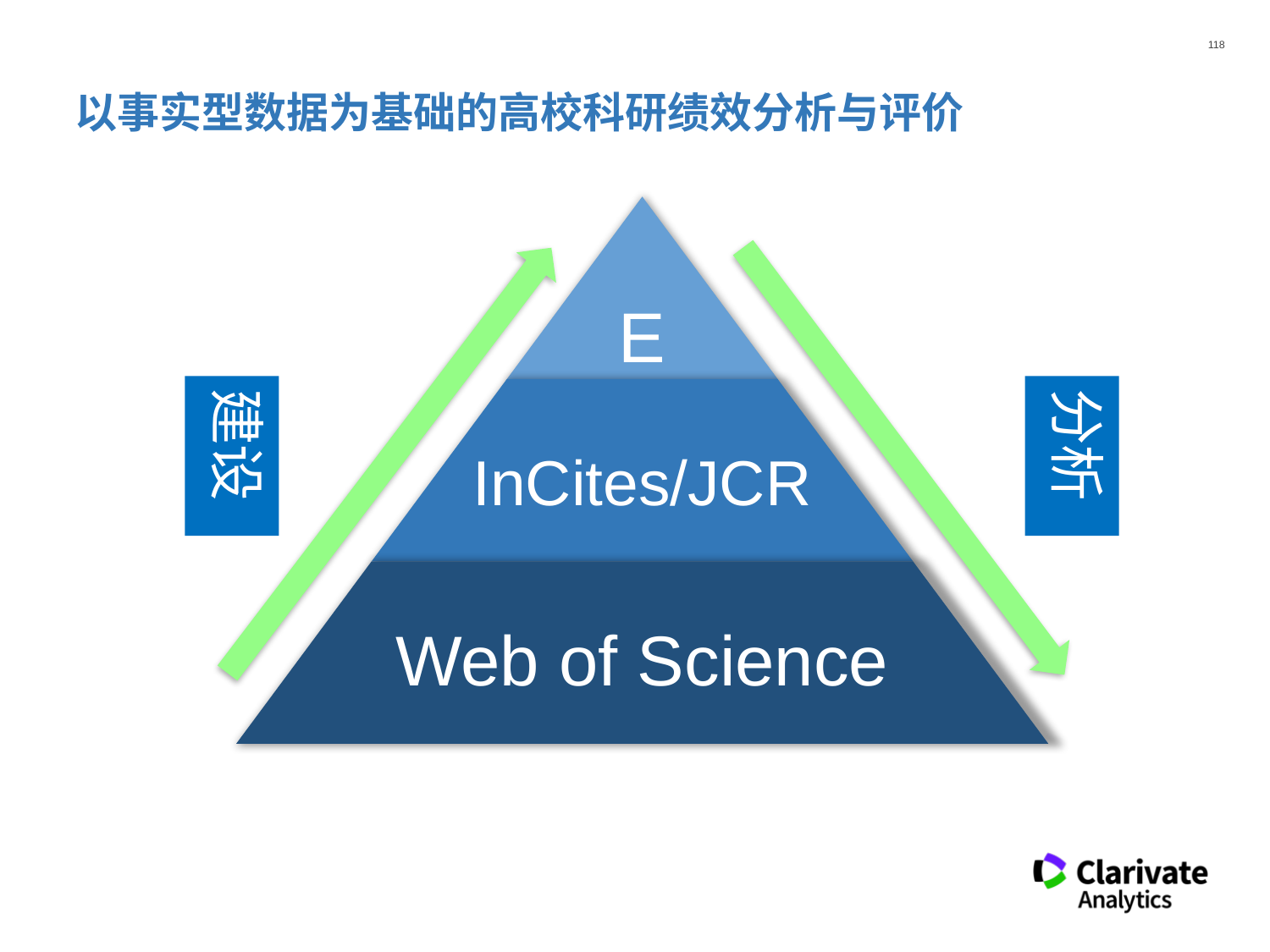

以事实型数据为基础的高校科研绩效分析与评价

ESI
InCites/JCR
Web of Science
建设
分析